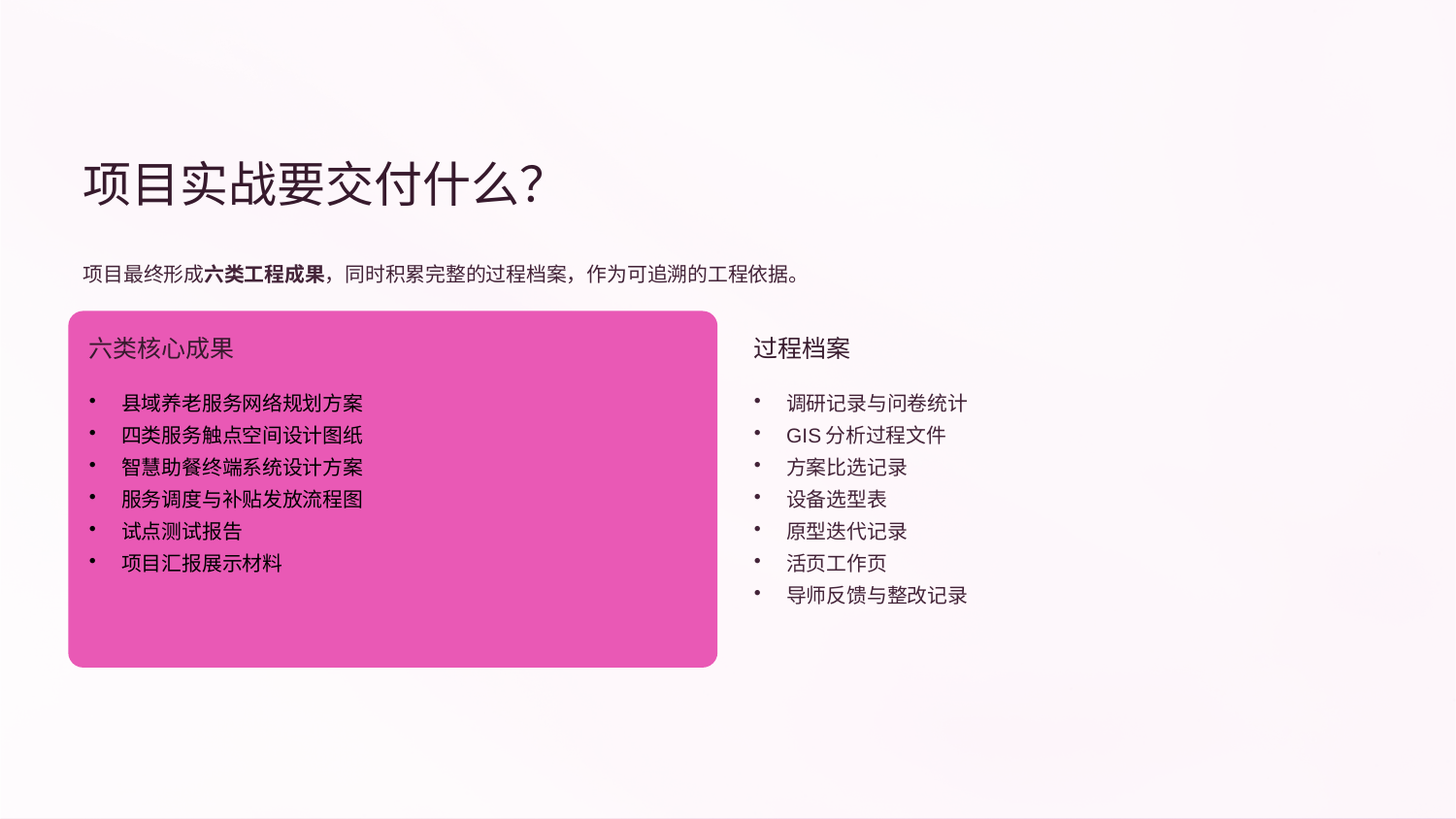

项目实战要交付什么？
项目最终形成六类工程成果，同时积累完整的过程档案，作为可追溯的工程依据。

六类核心成果
过程档案
县域养老服务网络规划方案
四类服务触点空间设计图纸
智慧助餐终端系统设计方案
服务调度与补贴发放流程图
试点测试报告
项目汇报展示材料
调研记录与问卷统计
GIS分析过程文件
方案比选记录
设备选型表
原型迭代记录
活页工作页
导师反馈与整改记录